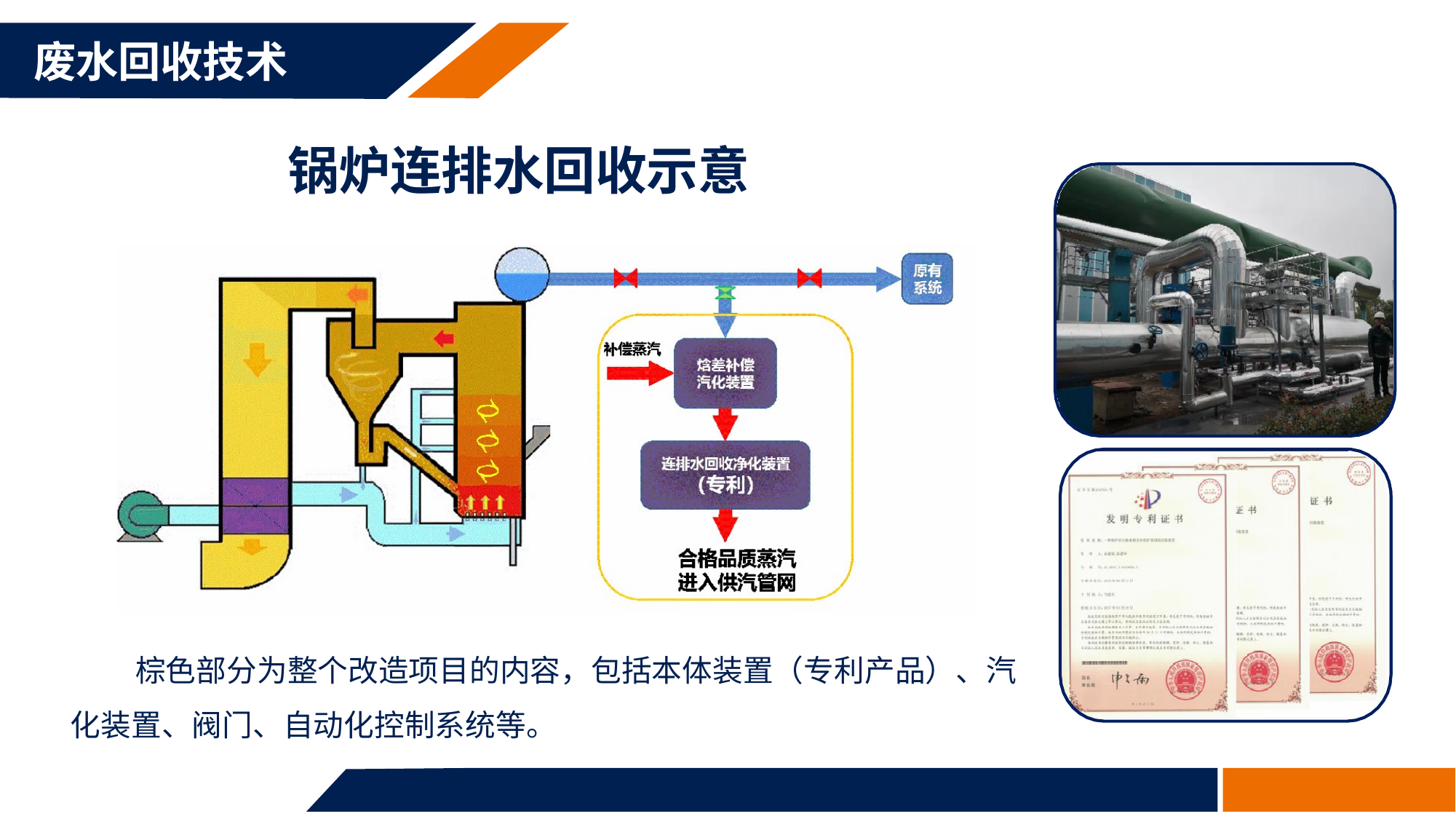

废水回收技术
锅炉连排水回收示意

棕色部分为整个改造项目的内容，包括本体装置（专利产品）、汽化装置、阀门、自动化控制系统等。